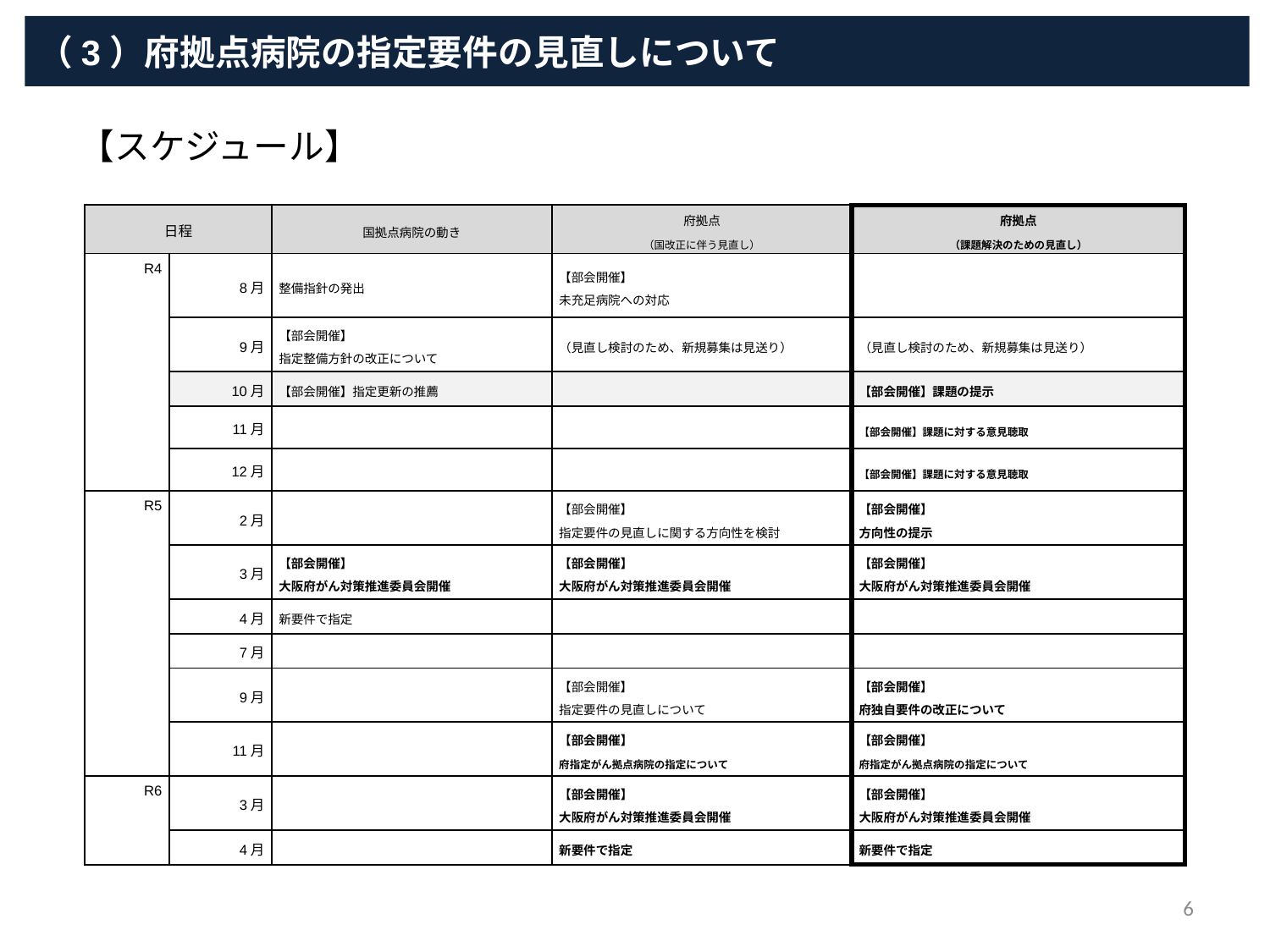

（3）府拠点病院の指定要件の見直しについて
【スケジュール】
| 日程 |  | 国拠点病院の動き | 府拠点 （国改正に伴う見直し） | 府拠点 （課題解決のための見直し） |
| --- | --- | --- | --- | --- |
| R4 | 8月 | 整備指針の発出 | 【部会開催】 未充足病院への対応 |  |
|  | 9月 | 【部会開催】 指定整備方針の改正について | （見直し検討のため、新規募集は見送り） | （見直し検討のため、新規募集は見送り） |
|  | 10月 | 【部会開催】指定更新の推薦 |  | 【部会開催】課題の提示 |
|  | 11月 |  |  | 【部会開催】課題に対する意見聴取 |
|  | 12月 |  |  | 【部会開催】課題に対する意見聴取 |
| R5 | 2月 |  | 【部会開催】 指定要件の見直しに関する方向性を検討 | 【部会開催】 方向性の提示 |
|  | 3月 | 【部会開催】 大阪府がん対策推進委員会開催 | 【部会開催】 大阪府がん対策推進委員会開催 | 【部会開催】 大阪府がん対策推進委員会開催 |
|  | 4月 | 新要件で指定 |  |  |
|  | 7月 |  |  |  |
|  | 9月 |  | 【部会開催】 指定要件の見直しについて | 【部会開催】 府独自要件の改正について |
|  | 11月 |  | 【部会開催】 府指定がん拠点病院の指定について | 【部会開催】 府指定がん拠点病院の指定について |
| R6 | 3月 |  | 【部会開催】 大阪府がん対策推進委員会開催 | 【部会開催】 大阪府がん対策推進委員会開催 |
|  | 4月 |  | 新要件で指定 | 新要件で指定 |

6